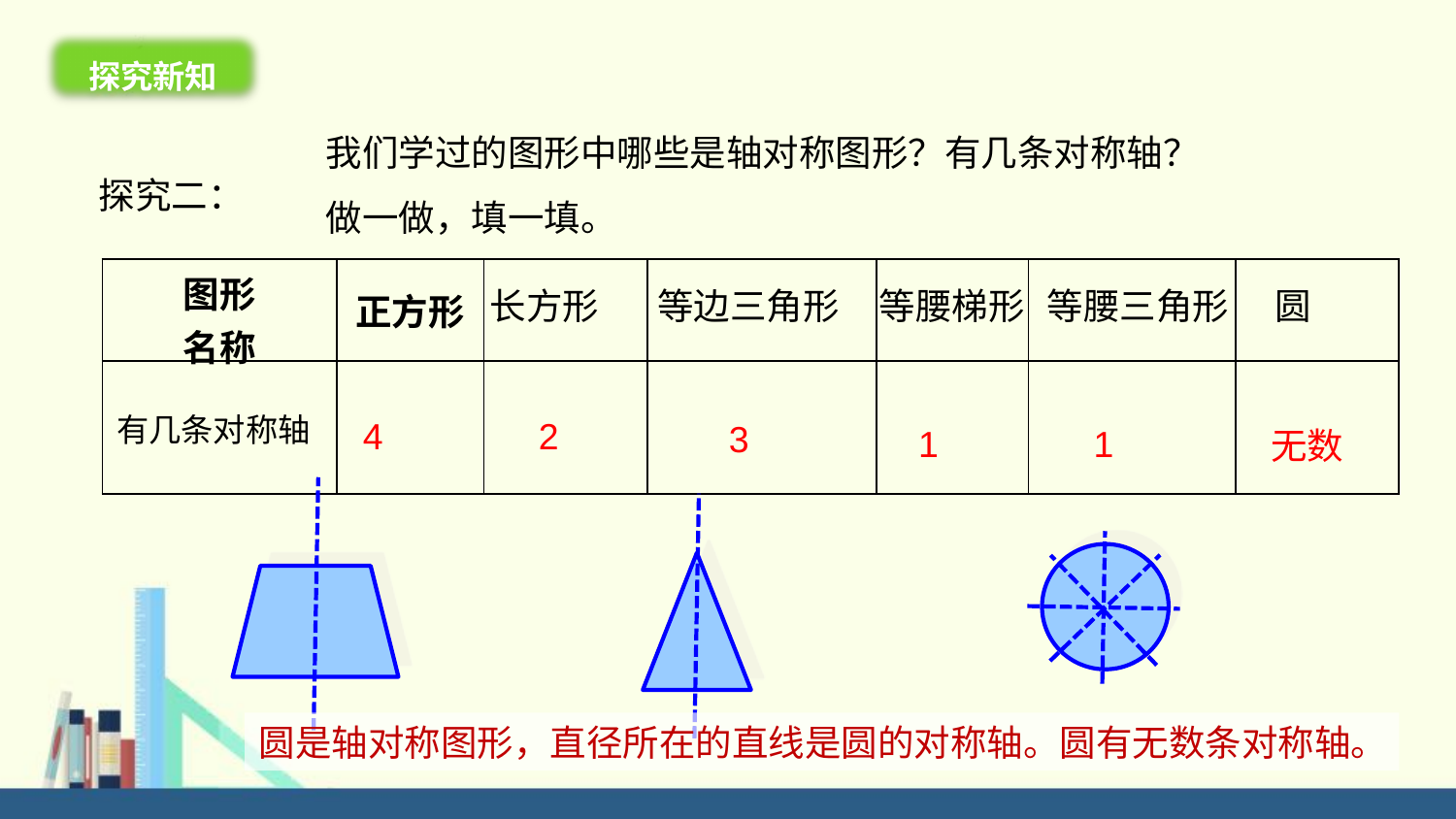

探究新知
我们学过的图形中哪些是轴对称图形？有几条对称轴？做一做，填一填。
探究二：
| 图形 名称 | 正方形 |  |  |  |  |  |
| --- | --- | --- | --- | --- | --- | --- |
| 有几条对称轴 |  |  |  |  |  |  |
等腰梯形
长方形
等边三角形
等腰三角形
圆
4
2
3
1
1
无数

圆是轴对称图形，直径所在的直线是圆的对称轴。圆有无数条对称轴。